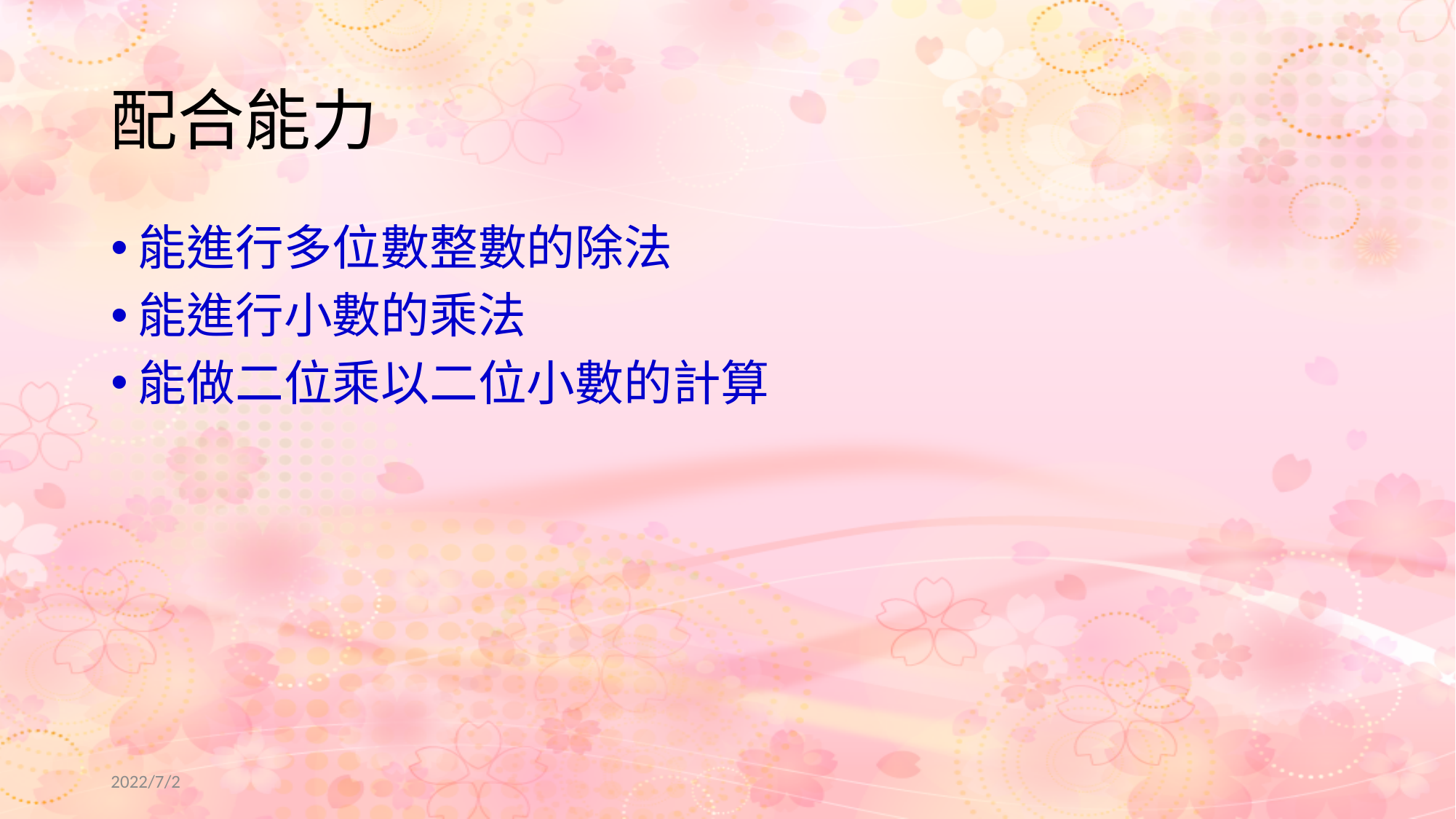

# 配合能力
能進行多位數整數的除法
能進行小數的乘法
能做二位乘以二位小數的計算
2022/7/2